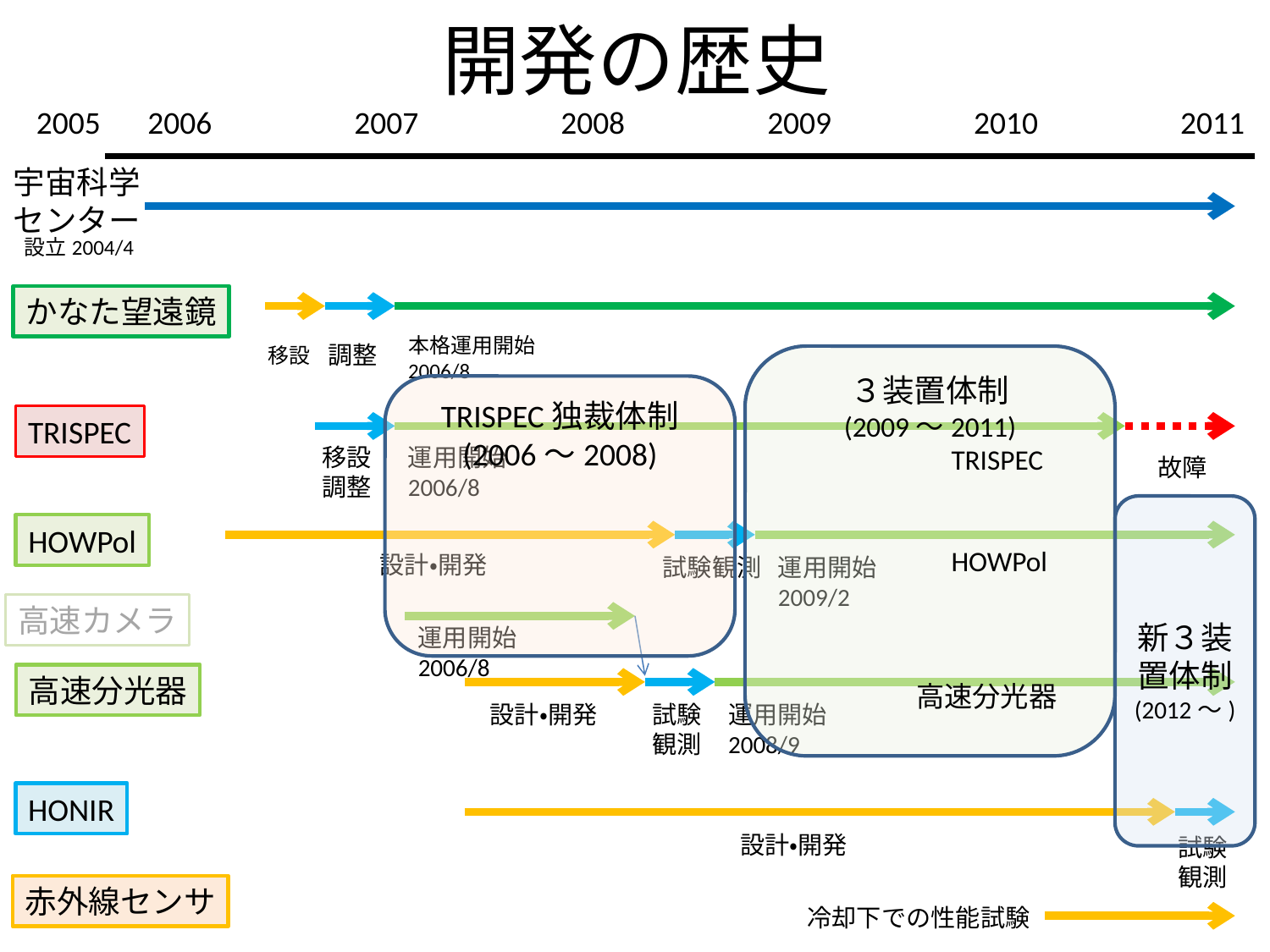

# 開発の歴史
2004　2005　2006　　　　2007　　　　2008　　　　2009　　　　2010　　　　2011　　　　2012
宇宙科学
センター
設立2004/4
かなた望遠鏡
本格運用開始
2006/8
調整
移設
３装置体制
(2009～2011)
　　　　　　TRISPEC

　　　　　　HOWPol

　　　　　高速分光器
TRISPEC独裁体制
(2006～2008)
TRISPEC
移設
調整
運用開始
2006/8
故障
新３装置体制
(2012～)
HOWPol
設計・開発
試験観測
運用開始
2009/2
高速カメラ
運用開始
2006/8
高速分光器
設計・開発
試験
観測
運用開始
2008/9
HONIR
設計・開発
試験
観測
赤外線センサ
冷却下での性能試験